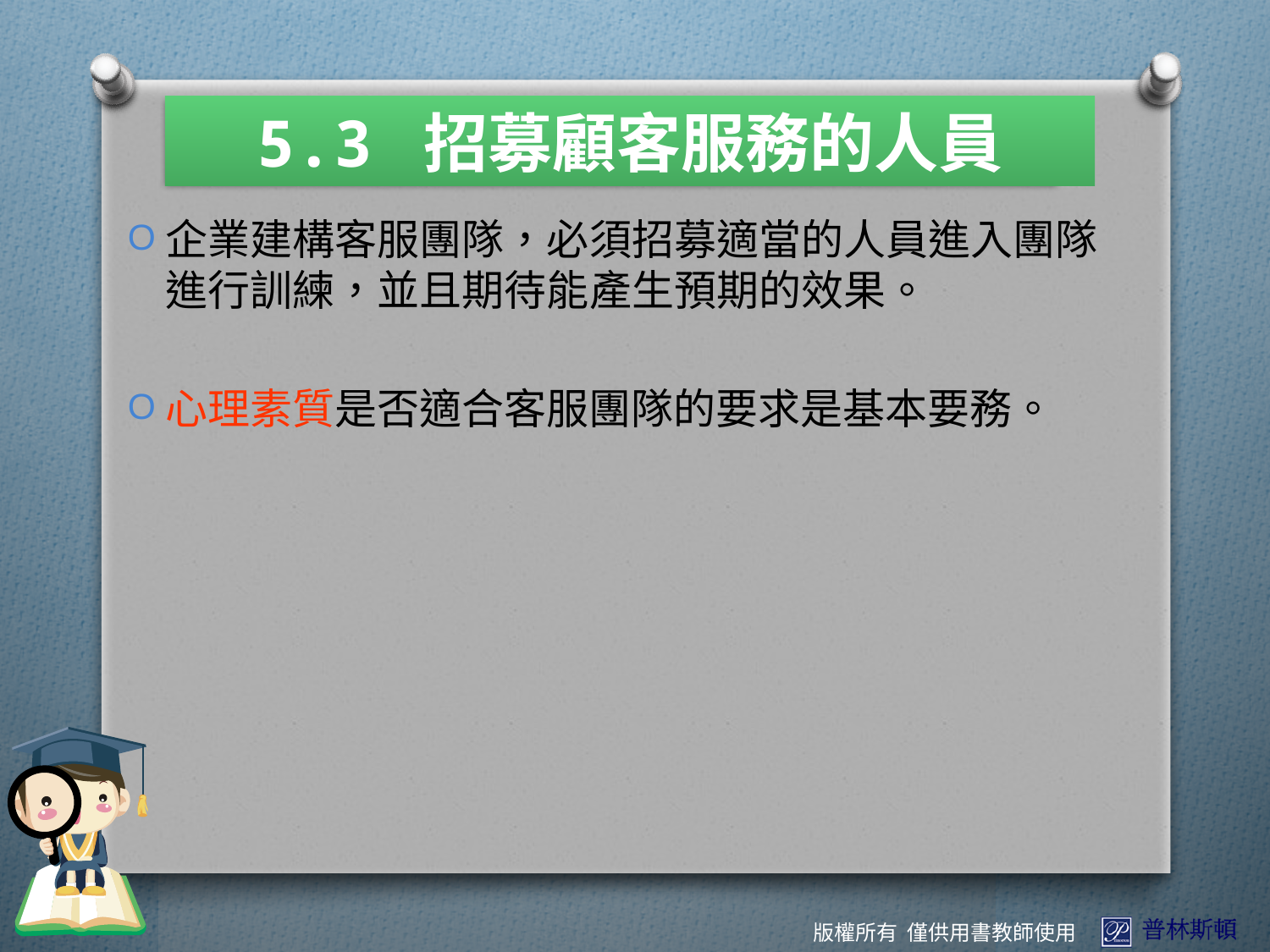

5.3 招募顧客服務的人員
企業建構客服團隊，必須招募適當的人員進入團隊進行訓練，並且期待能產生預期的效果。

心理素質是否適合客服團隊的要求是基本要務。